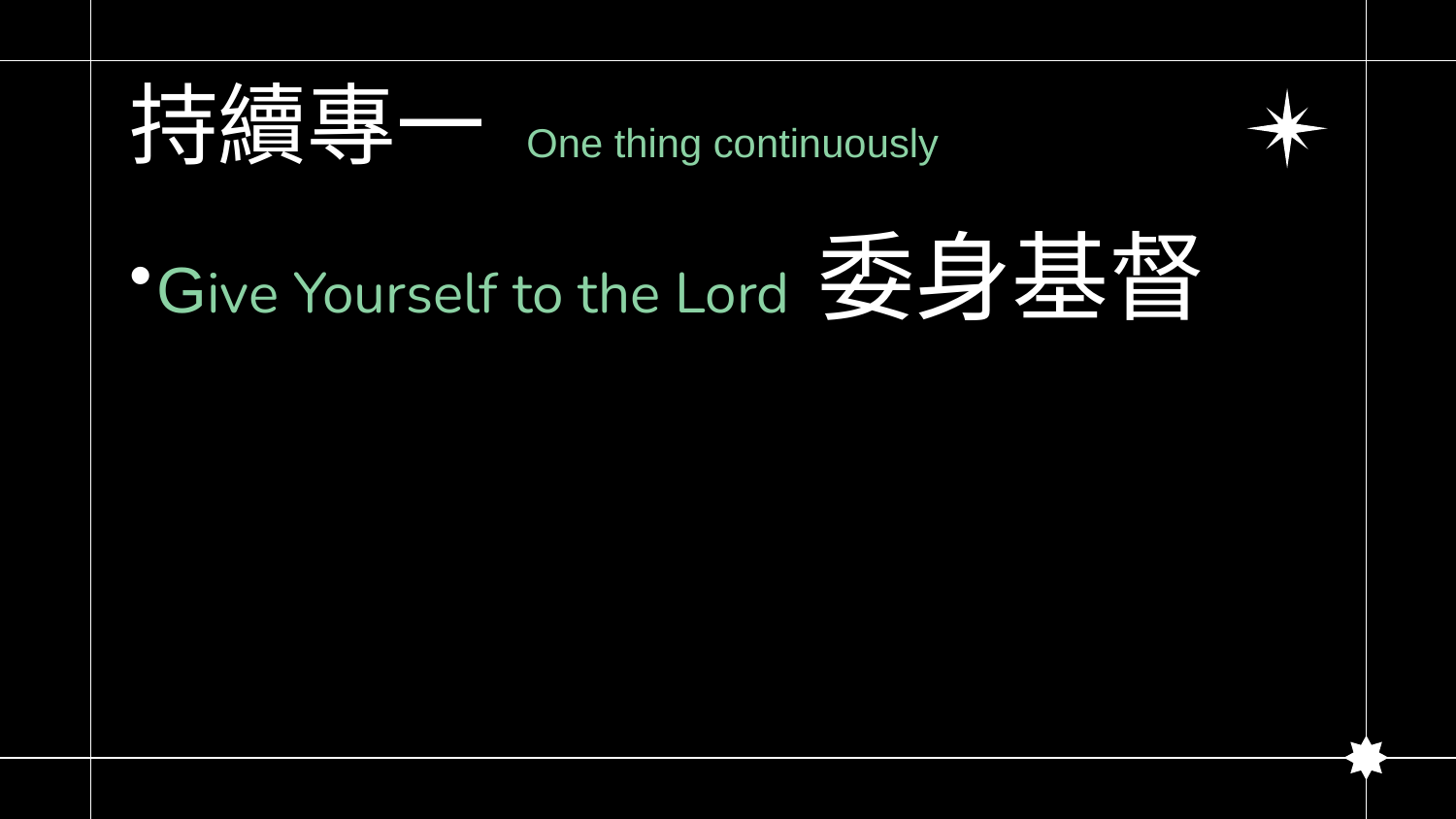

# 持續專一 One thing continuously

Give Yourself to the Lord 委身基督